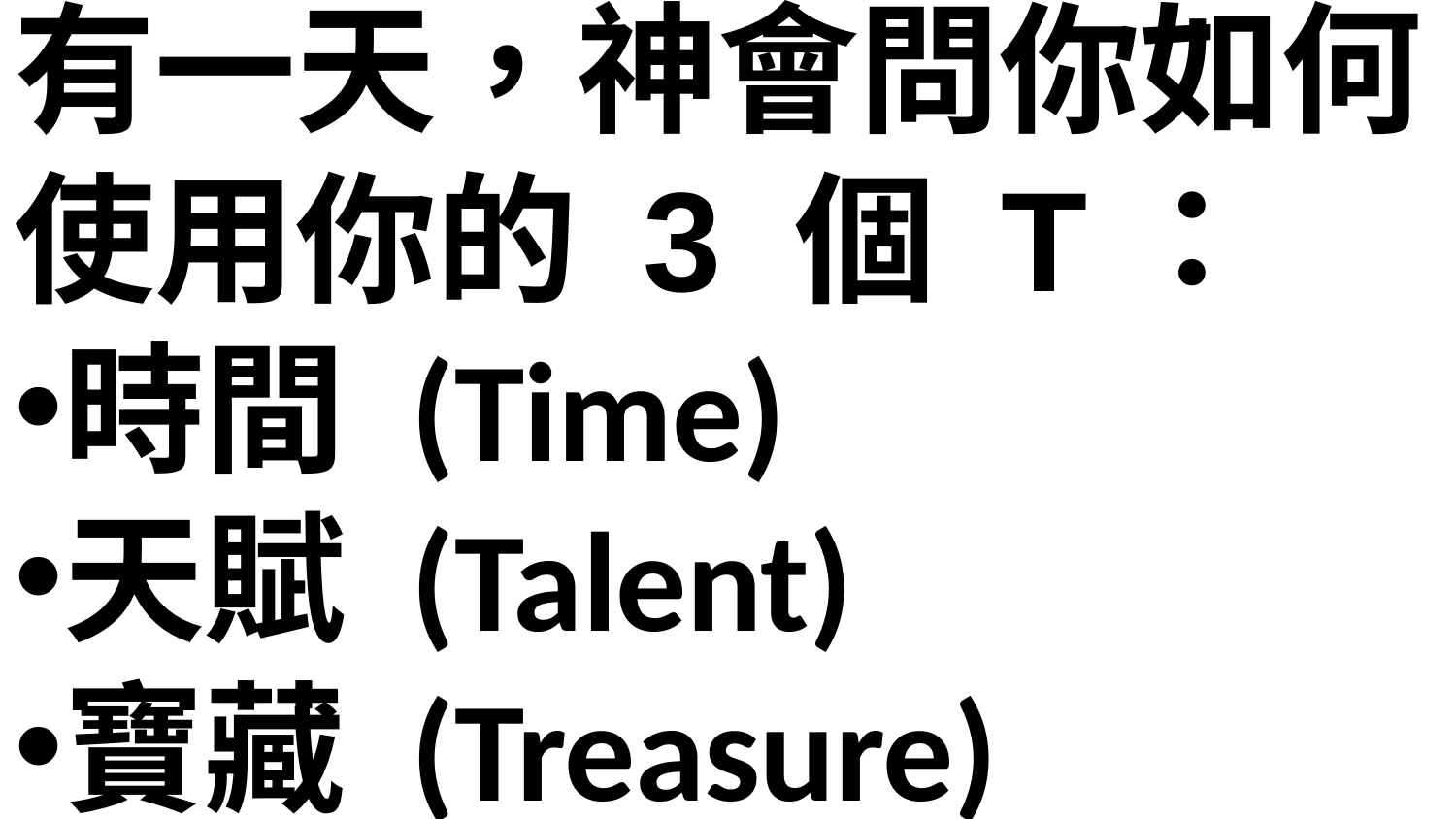

有一天，神會問你如何使用你的 3 個 T：
時間 (Time)
天賦 (Talent)
寶藏 (Treasure)